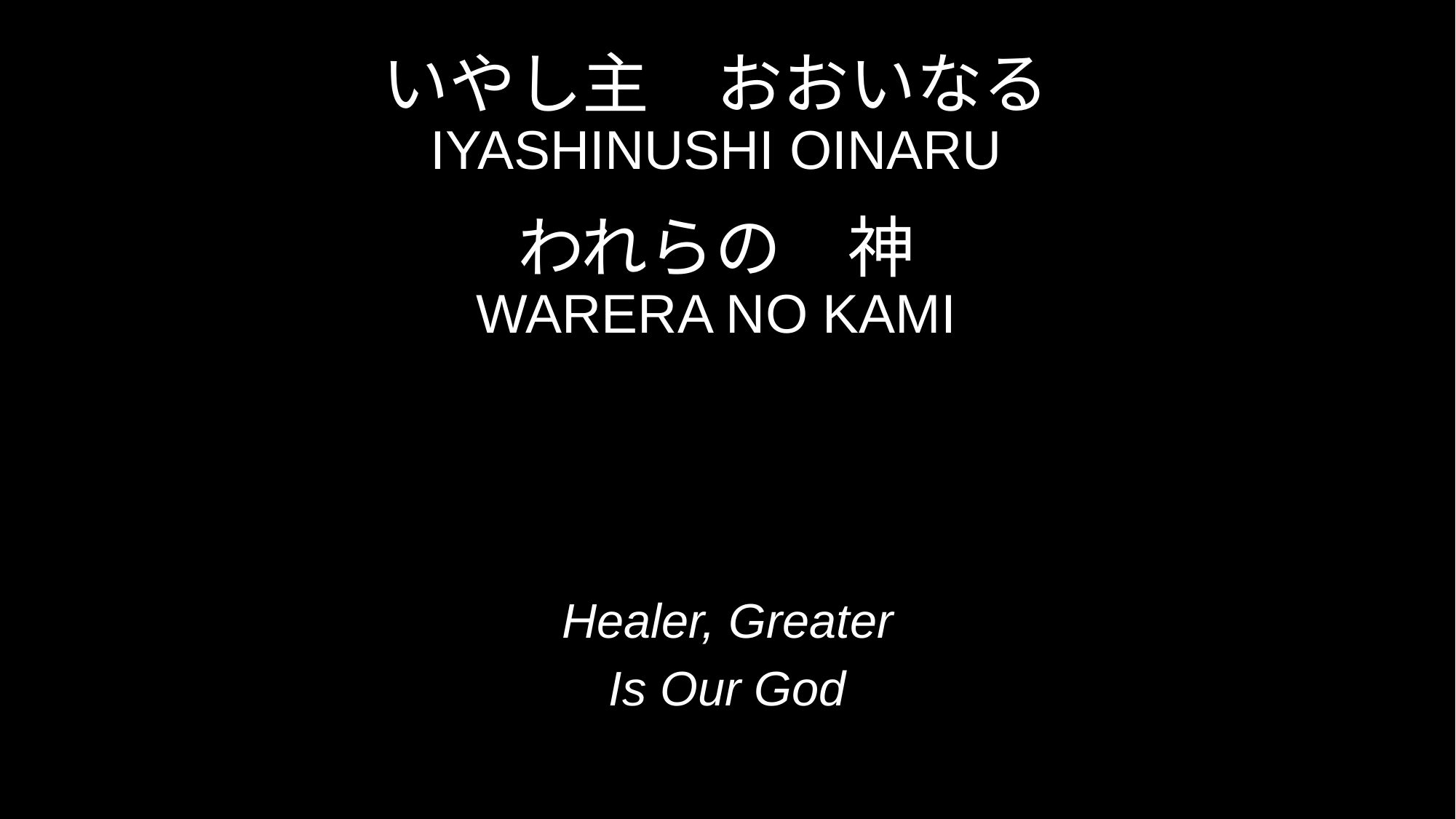

# いやし主　おおいなる IYASHINUSHI OINARU われらの　神 WARERA NO KAMI
Healer, Greater
Is Our God